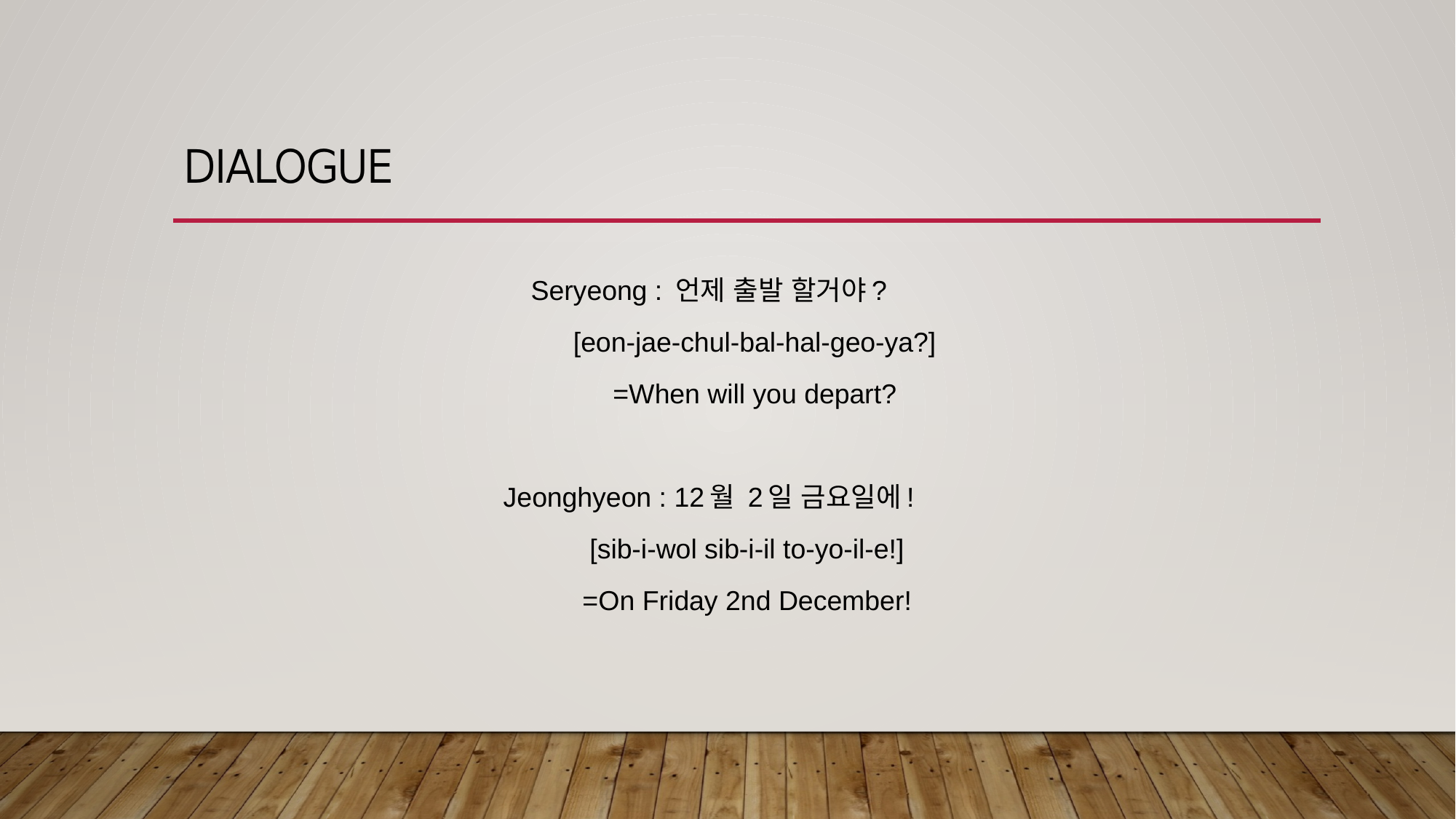

# dialogue
Seryeong : 언제 출발 할거야?
            [eon-jae-chul-bal-hal-geo-ya?]
            =When will you depart?

Jeonghyeon : 12월 2일 금요일에!
          [sib-i-wol sib-i-il to-yo-il-e!]
          =On Friday 2nd December!